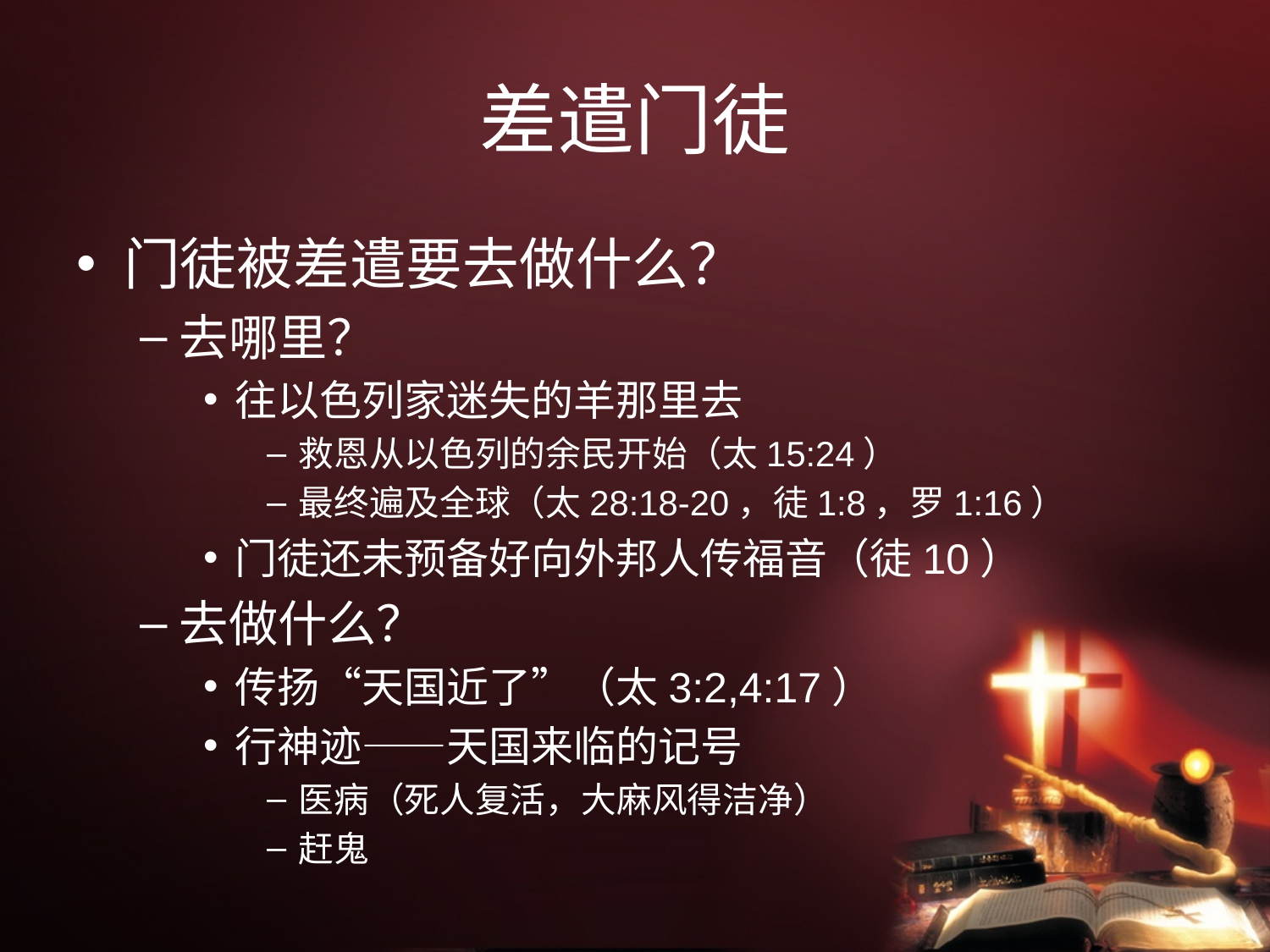

# 差遣门徒
门徒被差遣要去做什么？
去哪里？
往以色列家迷失的羊那里去
救恩从以色列的余民开始（太15:24）
最终遍及全球（太28:18-20，徒1:8，罗1:16）
门徒还未预备好向外邦人传福音（徒10）
去做什么？
传扬“天国近了”（太3:2,4:17）
行神迹——天国来临的记号
医病（死人复活，大麻风得洁净）
赶鬼